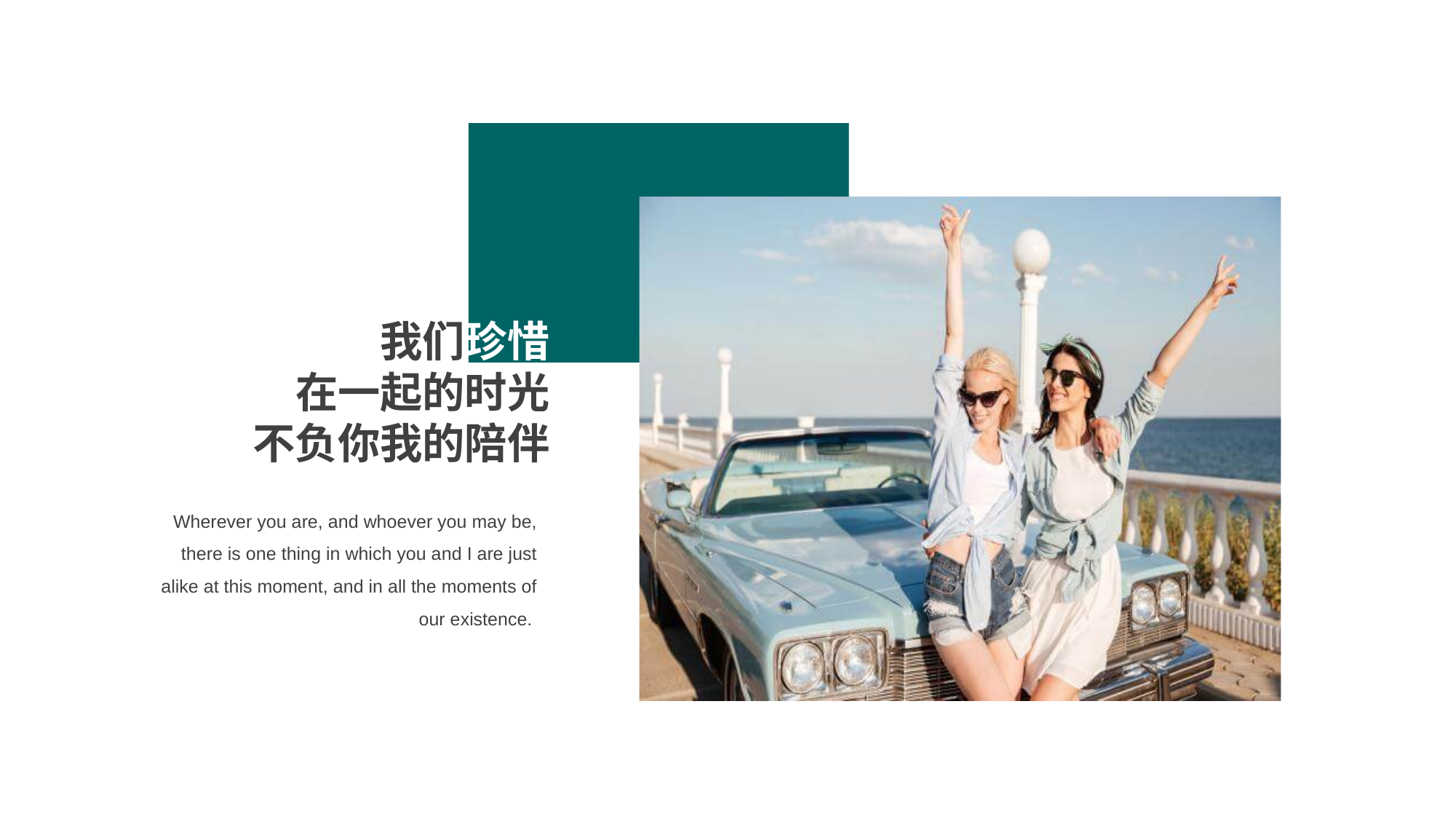

我们珍惜
在一起的时光
不负你我的陪伴
Wherever you are, and whoever you may be, there is one thing in which you and I are just alike at this moment, and in all the moments of our existence.